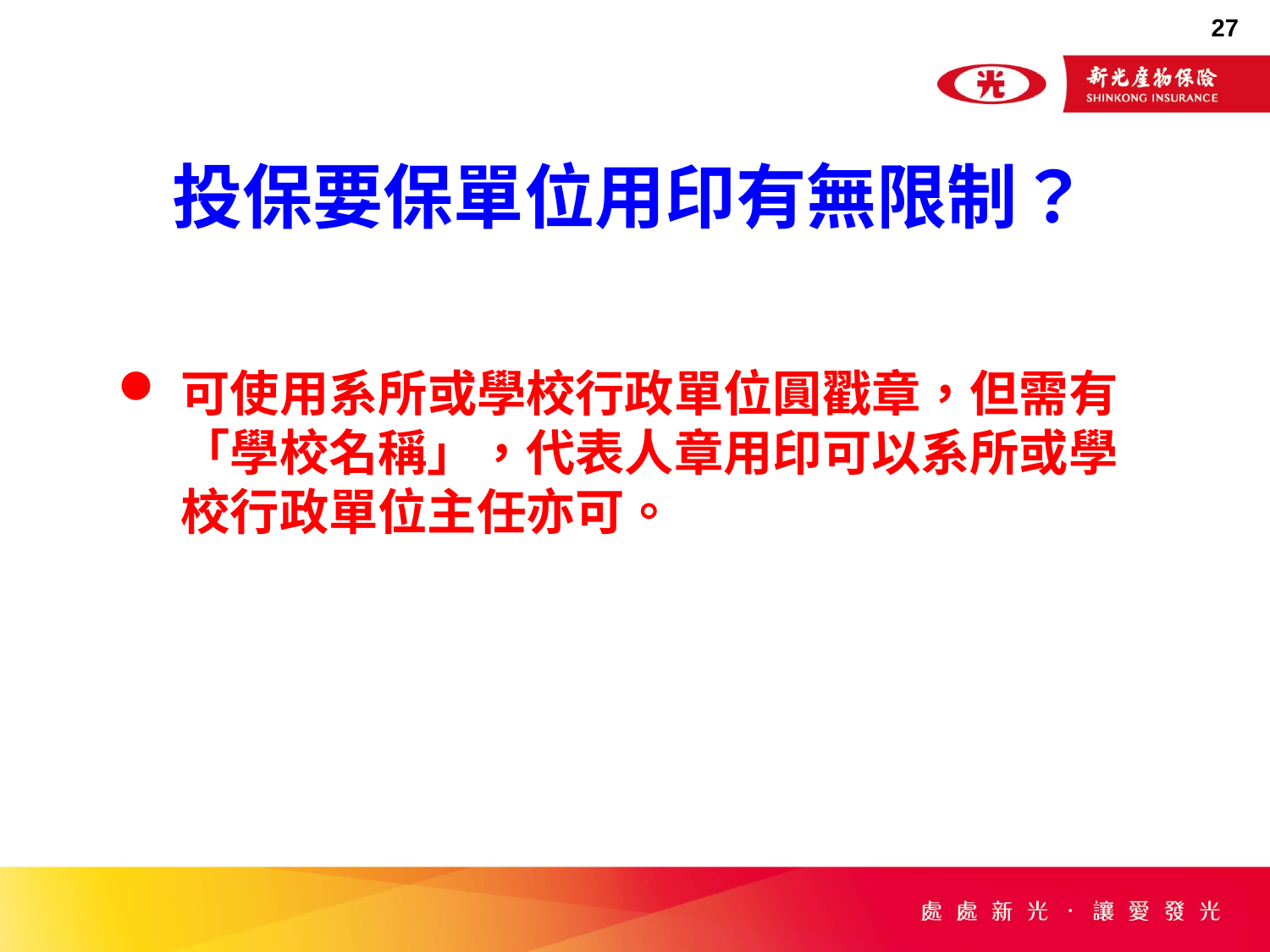

投保要保單位用印有無限制？
可使用系所或學校行政單位圓戳章，但需有「學校名稱」，代表人章用印可以系所或學校行政單位主任亦可。